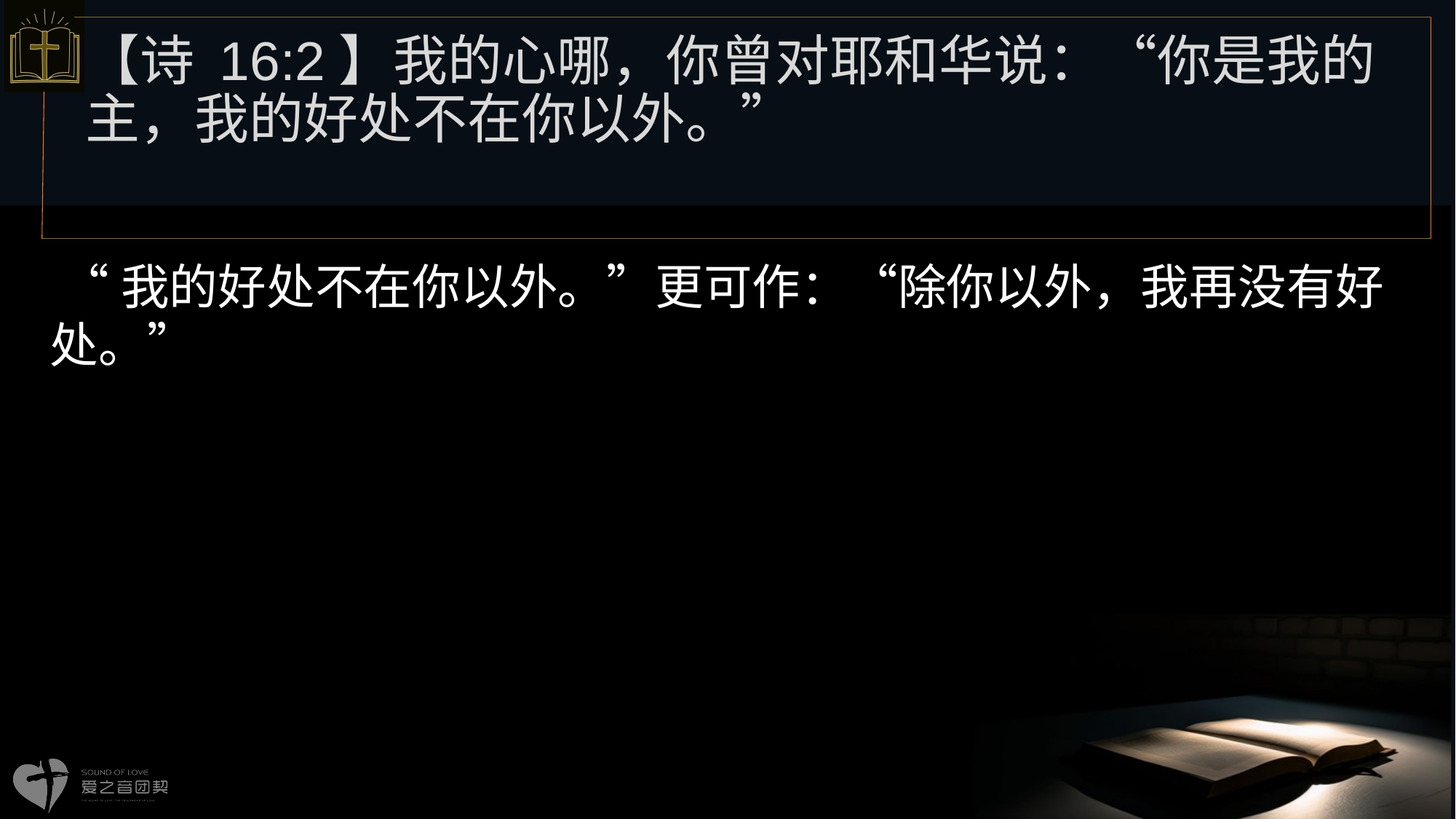

【诗 16:2】我的心哪，你曾对耶和华说：“你是我的主，我的好处不在你以外。”
# “我的好处不在你以外。”更可作：“除你以外，我再没有好处。”